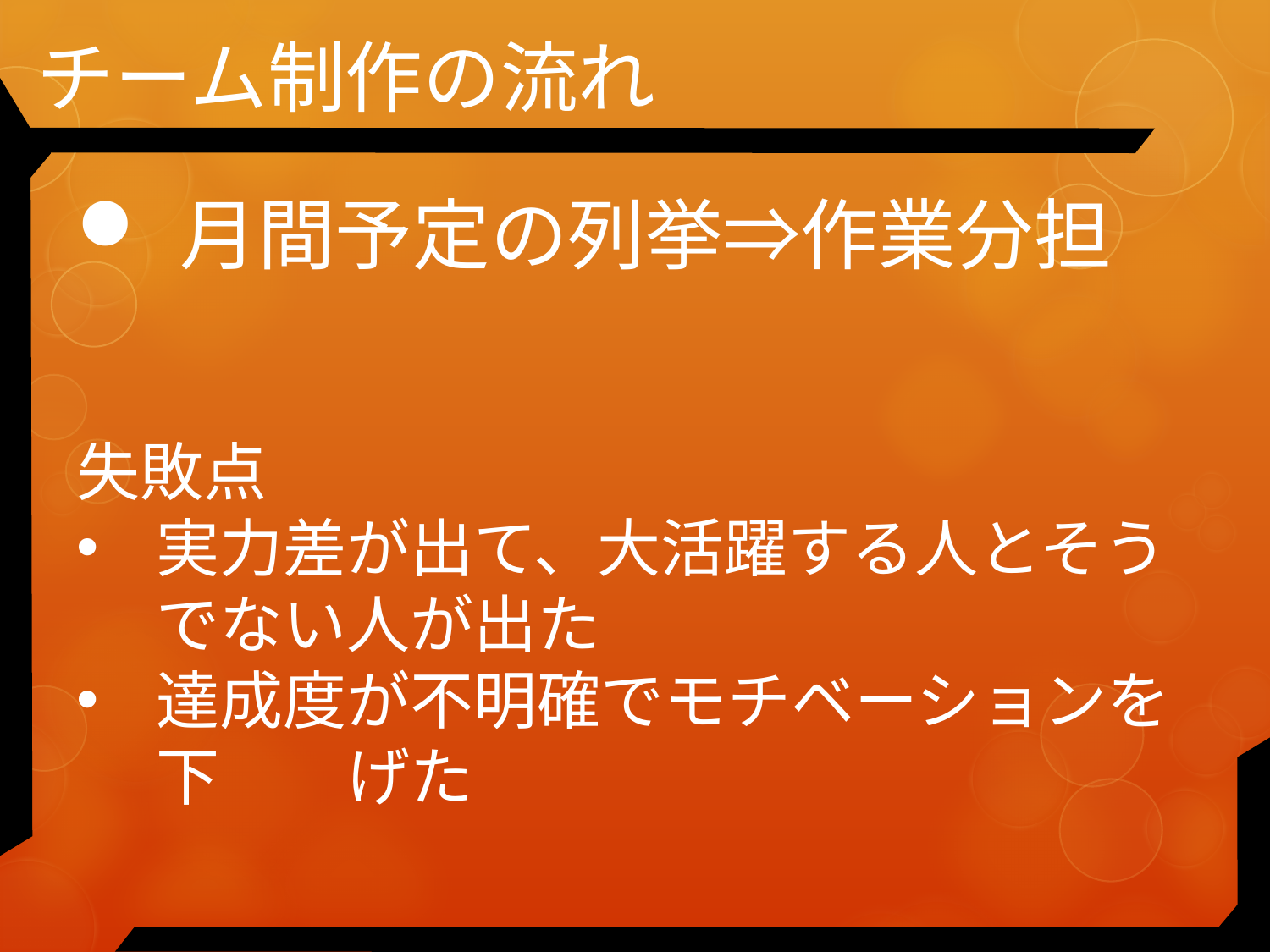

# チーム制作の流れ
月間予定の列挙⇒作業分担

失敗点
実力差が出て、大活躍する人とそうでない人が出た
達成度が不明確でモチベーションを下　　げた